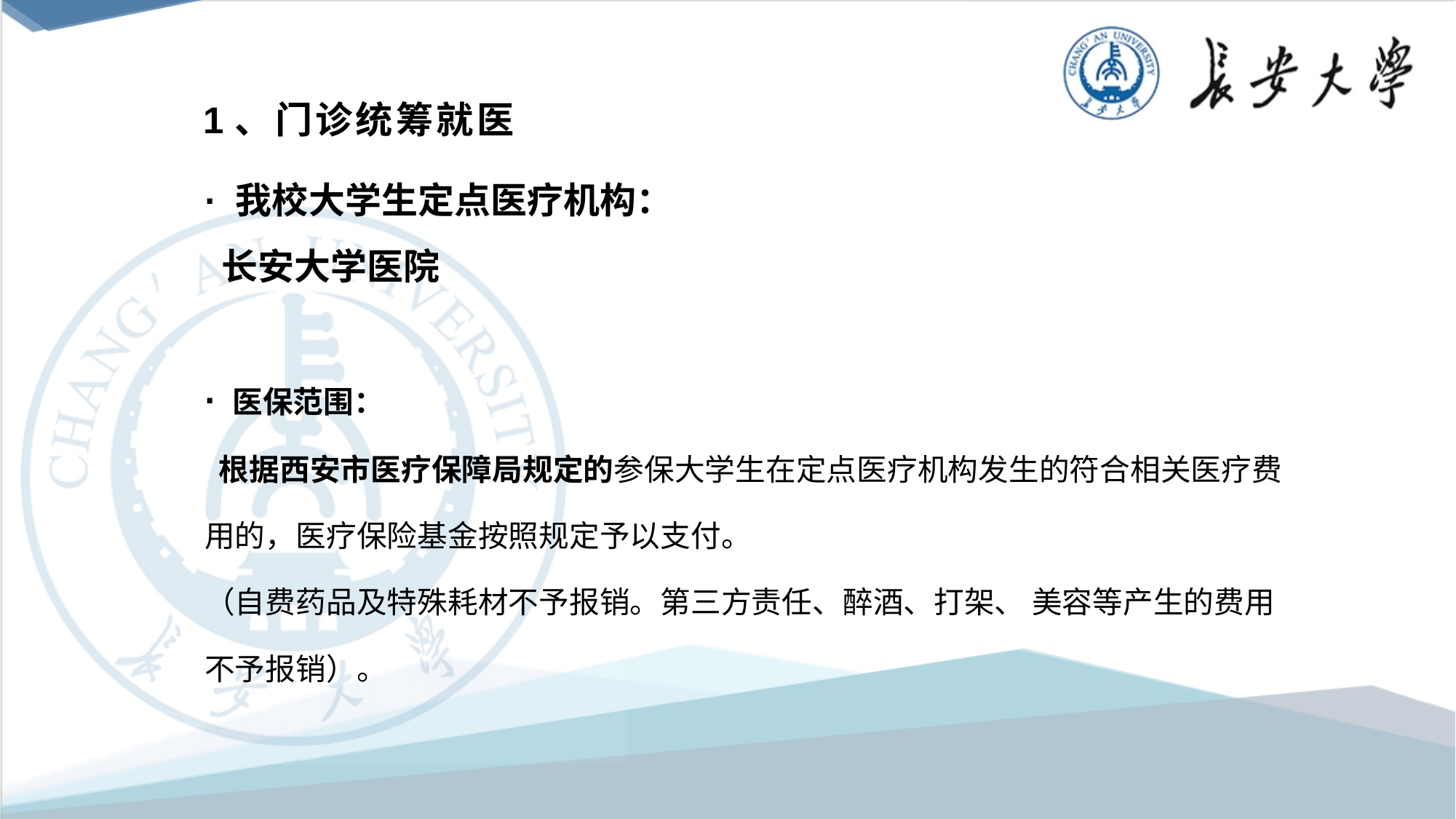

# 1、门诊统筹就医
· 我校大学生定点医疗机构：
 长安大学医院

· 医保范围：
 根据西安市医疗保障局规定的参保大学生在定点医疗机构发生的符合相关医疗费用的，医疗保险基金按照规定予以支付。
（自费药品及特殊耗材不予报销。第三方责任、醉酒、打架、 美容等产生的费用不予报销）。